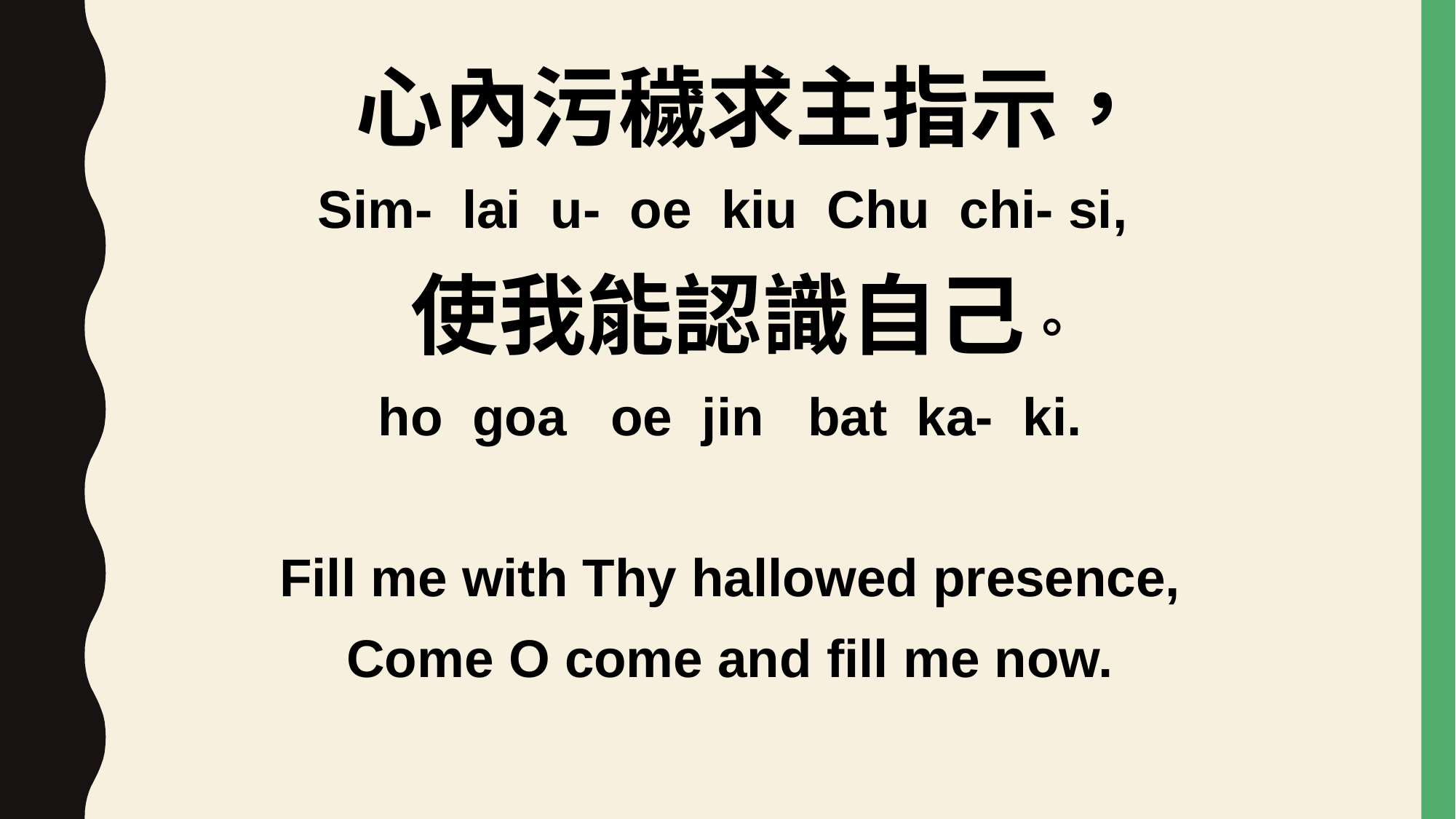

心內污穢求主指示，
Sim-  lai  u-  oe  kiu  Chu  chi- si,
 使我能認識自己。
ho  goa   oe  jin   bat  ka-  ki.

Fill me with Thy hallowed presence,
Come O come and fill me now.